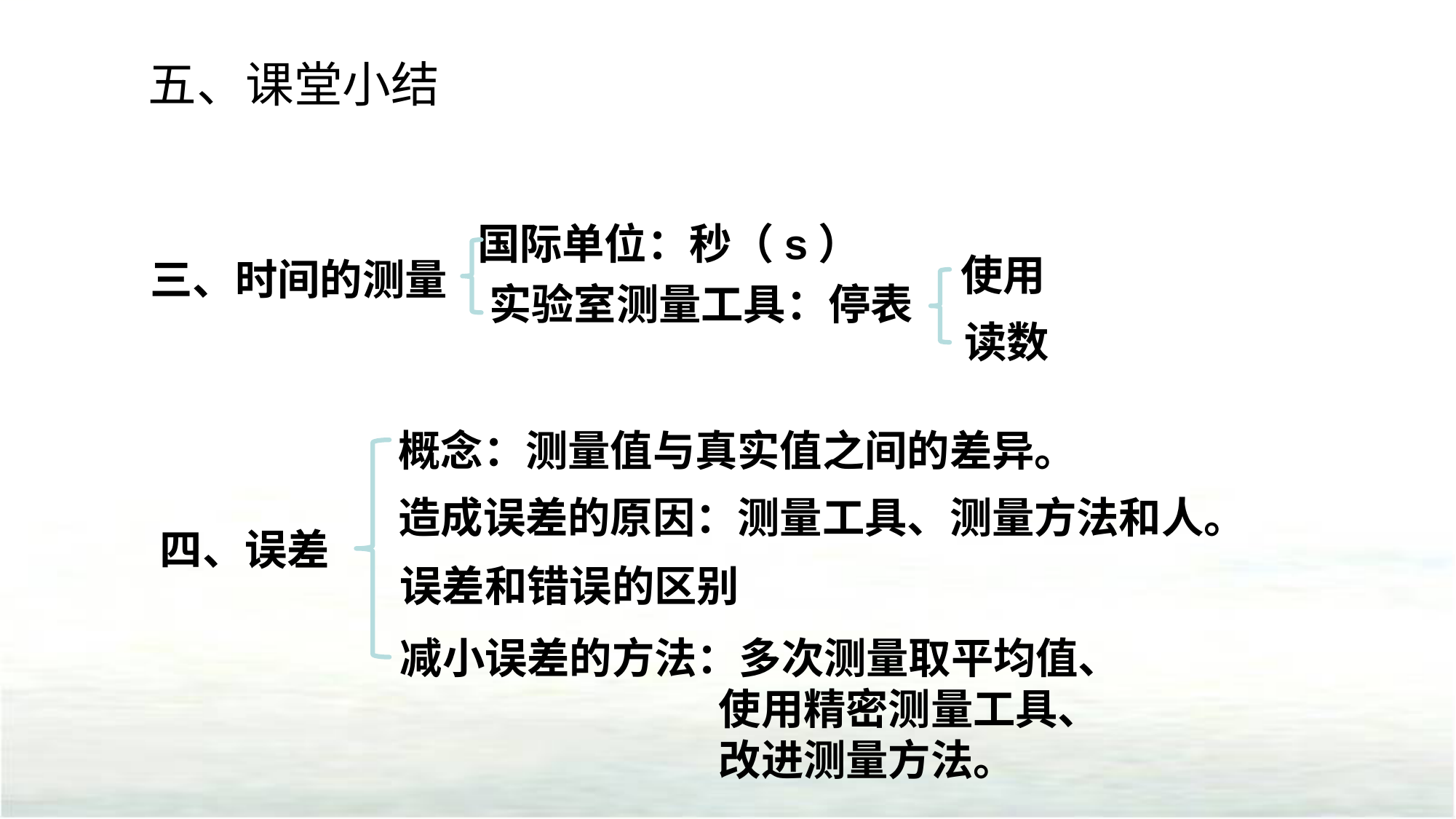

五、课堂小结
国际单位：秒（s）

使用
三、时间的测量

实验室测量工具：停表
读数
概念：测量值与真实值之间的差异。

造成误差的原因：测量工具、测量方法和人。
四、误差
误差和错误的区别
减小误差的方法：多次测量取平均值、
                                使用精密测量工具、
                                改进测量方法。